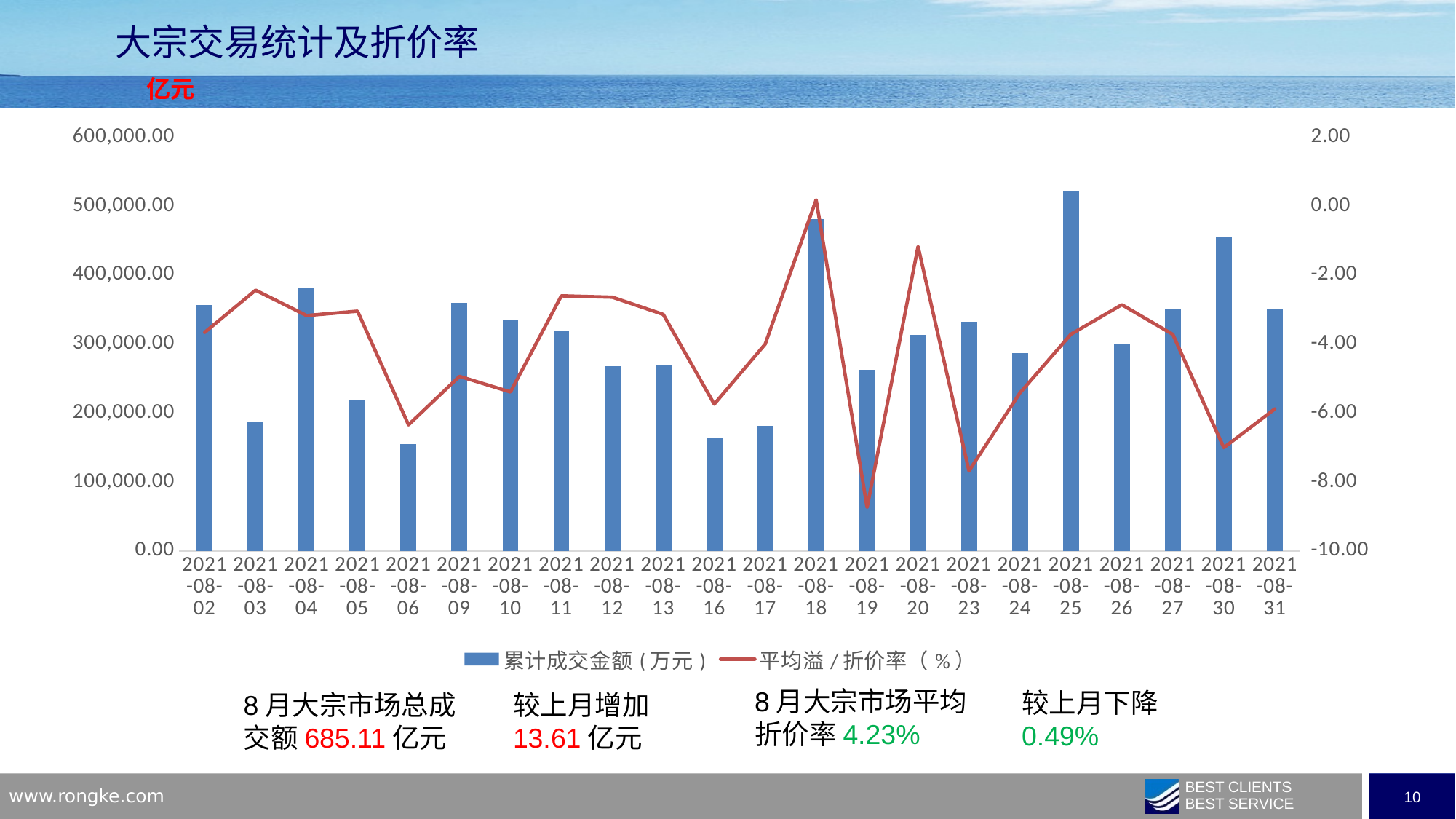

大宗交易统计及折价率
亿元

### Chart

| Category | 累计成交金额(万元) | 平均溢/折价率（%） |
|---|---|---|
| 2021-08-02 | 356604.26 | -3.663437673492048 |
| 2021-08-03 | 187372.41 | -2.441015048605773 |
| 2021-08-04 | 380854.5 | -3.176239629377231 |
| 2021-08-05 | 217923.78 | -3.048723446794539 |
| 2021-08-06 | 154678.74 | -6.344082999500603 |
| 2021-08-09 | 359819.31 | -4.93771503920918 |
| 2021-08-10 | 335514.08 | -5.391454576099781 |
| 2021-08-11 | 319700.86 | -2.60381699762453 |
| 2021-08-12 | 267677.33 | -2.643626152801991 |
| 2021-08-13 | 269688.42 | -3.143561958279612 |
| 2021-08-16 | 163416.17 | -5.744557406941738 |
| 2021-08-17 | 181681.15 | -4.003928927829487 |
| 2021-08-18 | 481159.2 | 0.1778984192094834 |
| 2021-08-19 | 262810.53 | -8.737053032743473 |
| 2021-08-20 | 313728.19 | -1.174428613530663 |
| 2021-08-23 | 332546.36 | -7.6793500178095 |
| 2021-08-24 | 287062.44 | -5.416867562152857 |
| 2021-08-25 | 521970.32 | -3.716663138107794 |
| 2021-08-26 | 299679.18 | -2.862087097193601 |
| 2021-08-27 | 351616.99 | -3.72167605257227 |
| 2021-08-30 | 454929.44 | -7.004621473254181 |
| 2021-08-31 | 350679.41 | -5.884365057423868 |
8月大宗市场平均折价率4.23%
较上月下降0.49%
8月大宗市场总成交额685.11亿元
较上月增加
13.61亿元